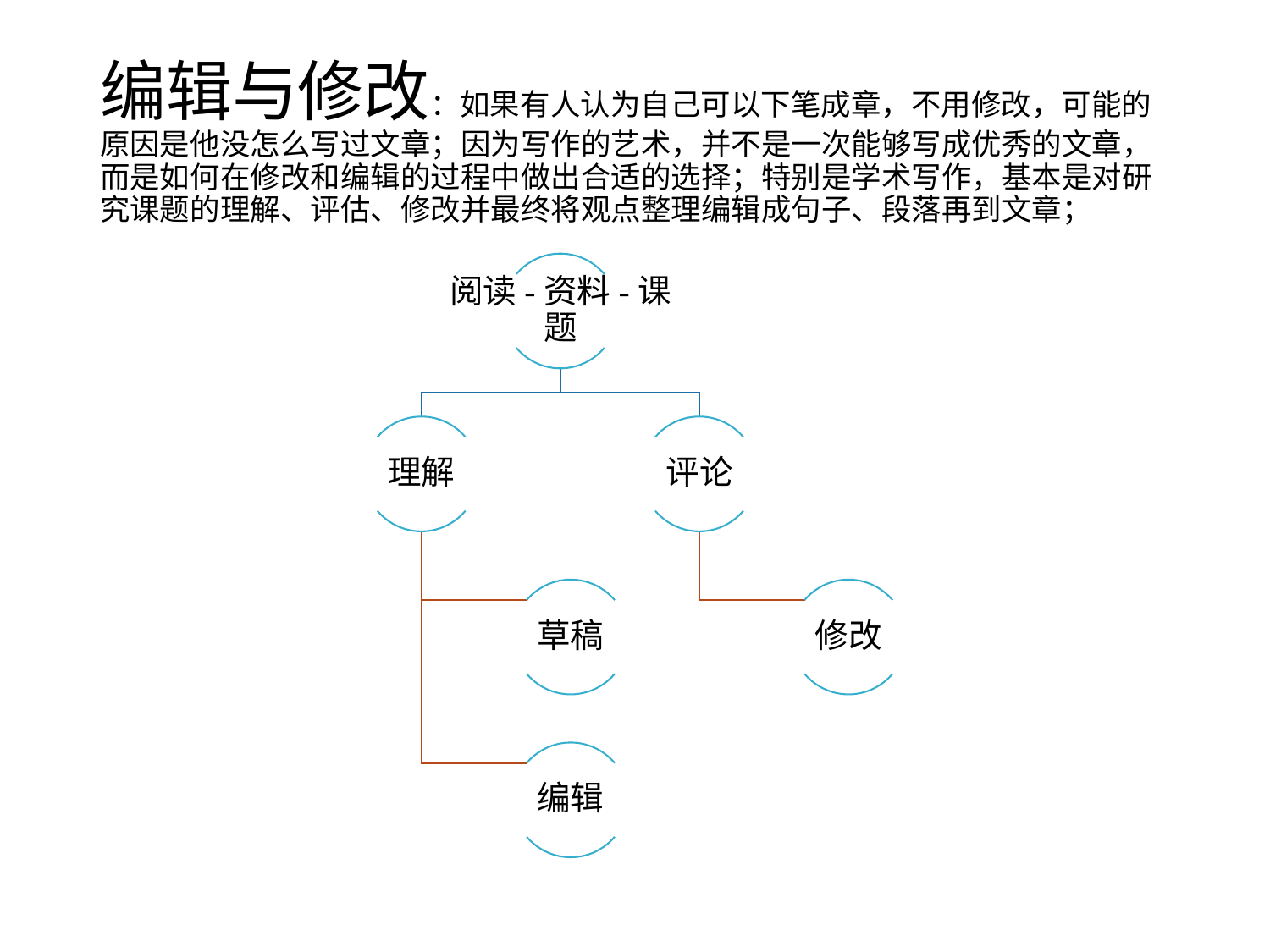

# 编辑与修改：如果有人认为自己可以下笔成章，不用修改，可能的原因是他没怎么写过文章；因为写作的艺术，并不是一次能够写成优秀的文章，而是如何在修改和编辑的过程中做出合适的选择；特别是学术写作，基本是对研究课题的理解、评估、修改并最终将观点整理编辑成句子、段落再到文章；
阅读-资料-课题
理解
草稿
编辑
评论
修改